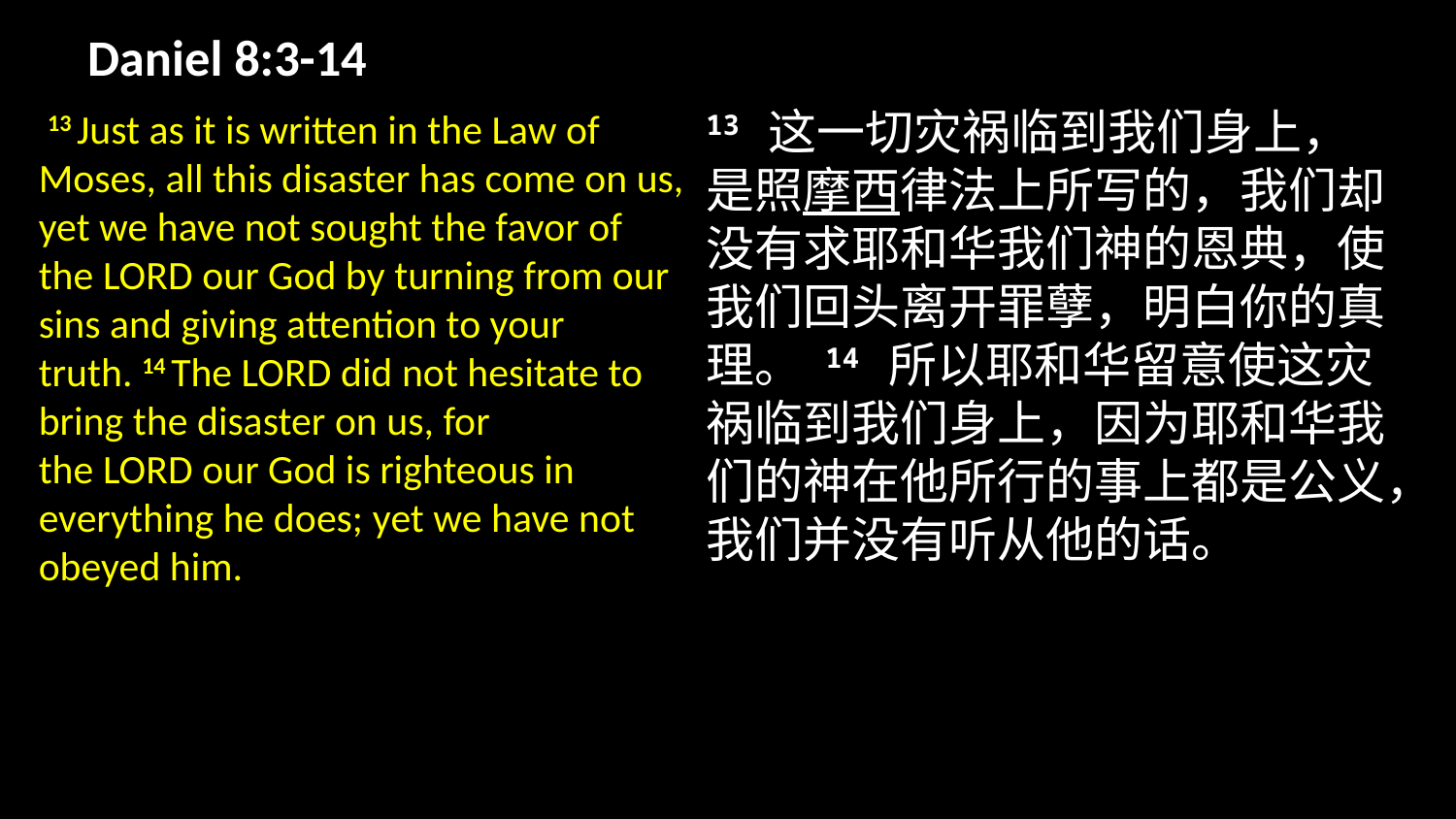

# Daniel 8:3-14
13 这一切灾祸临到我们身上，是照摩西律法上所写的，我们却没有求耶和华我们神的恩典，使我们回头离开罪孽，明白你的真理。 14 所以耶和华留意使这灾祸临到我们身上，因为耶和华我们的神在他所行的事上都是公义，我们并没有听从他的话。
 13 Just as it is written in the Law of Moses, all this disaster has come on us, yet we have not sought the favor of the Lord our God by turning from our sins and giving attention to your truth. 14 The Lord did not hesitate to bring the disaster on us, for the Lord our God is righteous in everything he does; yet we have not obeyed him.